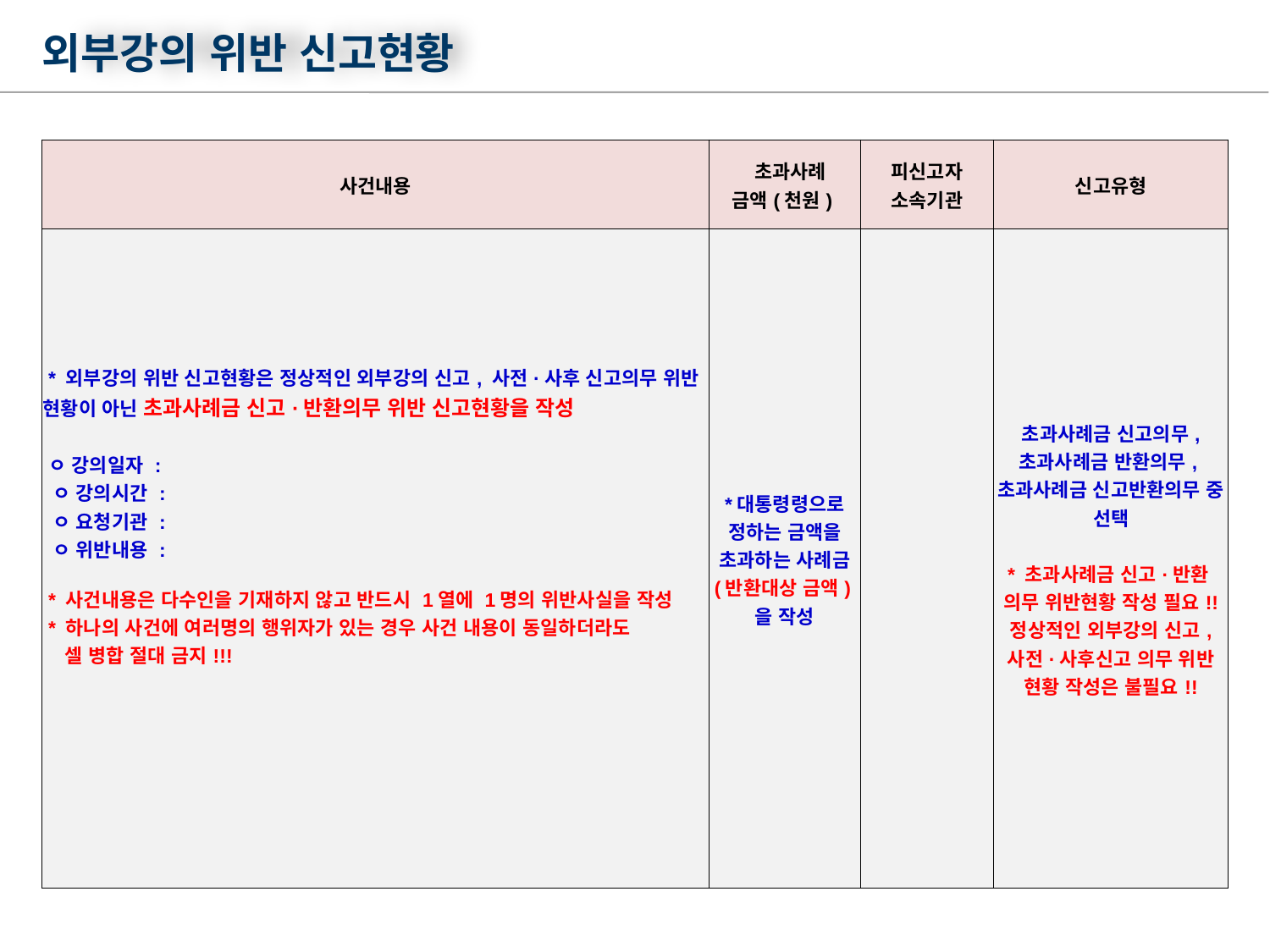

외부강의 위반 신고현황
| 사건내용 | 초과사례 금액(천원) | 피신고자 소속기관 | 신고유형 |
| --- | --- | --- | --- |
| \* 외부강의 위반 신고현황은 정상적인 외부강의 신고, 사전·사후 신고의무 위반 현황이 아닌 초과사례금 신고·반환의무 위반 신고현황을 작성 ㅇ 강의일자 : ㅇ 강의시간 : ㅇ 요청기관 : ㅇ 위반내용 : \* 사건내용은 다수인을 기재하지 않고 반드시 1열에 1명의 위반사실을 작성 \* 하나의 사건에 여러명의 행위자가 있는 경우 사건 내용이 동일하더라도 셀 병합 절대 금지!!! | \*대통령령으로 정하는 금액을 초과하는 사례금 (반환대상 금액)을 작성 |  | 초과사례금 신고의무, 초과사례금 반환의무, 초과사례금 신고반환의무 중 선택 \* 초과사례금 신고·반환 의무 위반현황 작성 필요!! 정상적인 외부강의 신고, 사전·사후신고 의무 위반 현황 작성은 불필요!! |